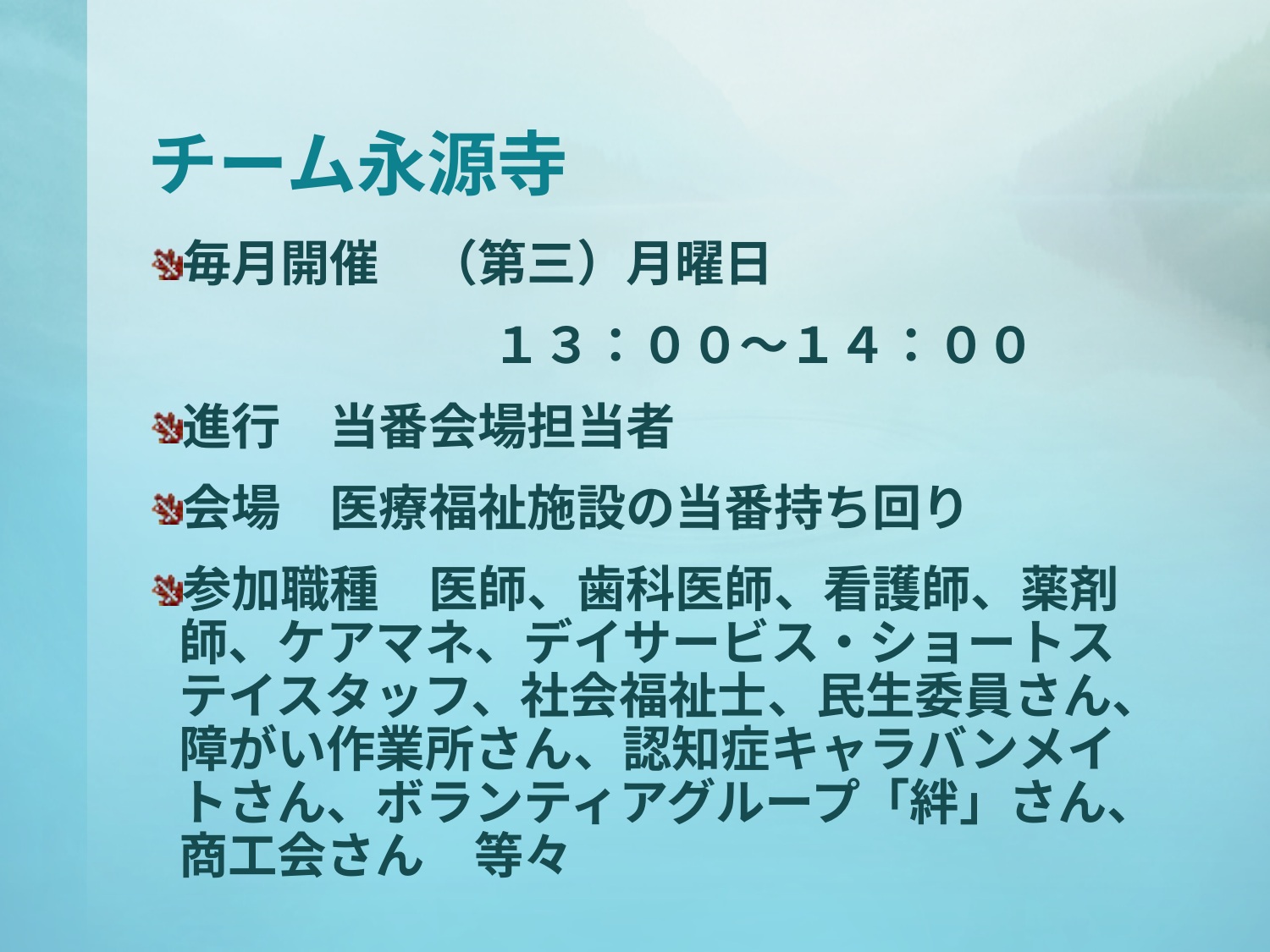

# チーム永源寺
毎月開催　（第三）月曜日
　　　　　　　１３：００～１４：００
進行　当番会場担当者
会場　医療福祉施設の当番持ち回り
参加職種　医師、歯科医師、看護師、薬剤師、ケアマネ、デイサービス・ショートステイスタッフ、社会福祉士、民生委員さん、障がい作業所さん、認知症キャラバンメイトさん、ボランティアグループ「絆」さん、商工会さん　等々